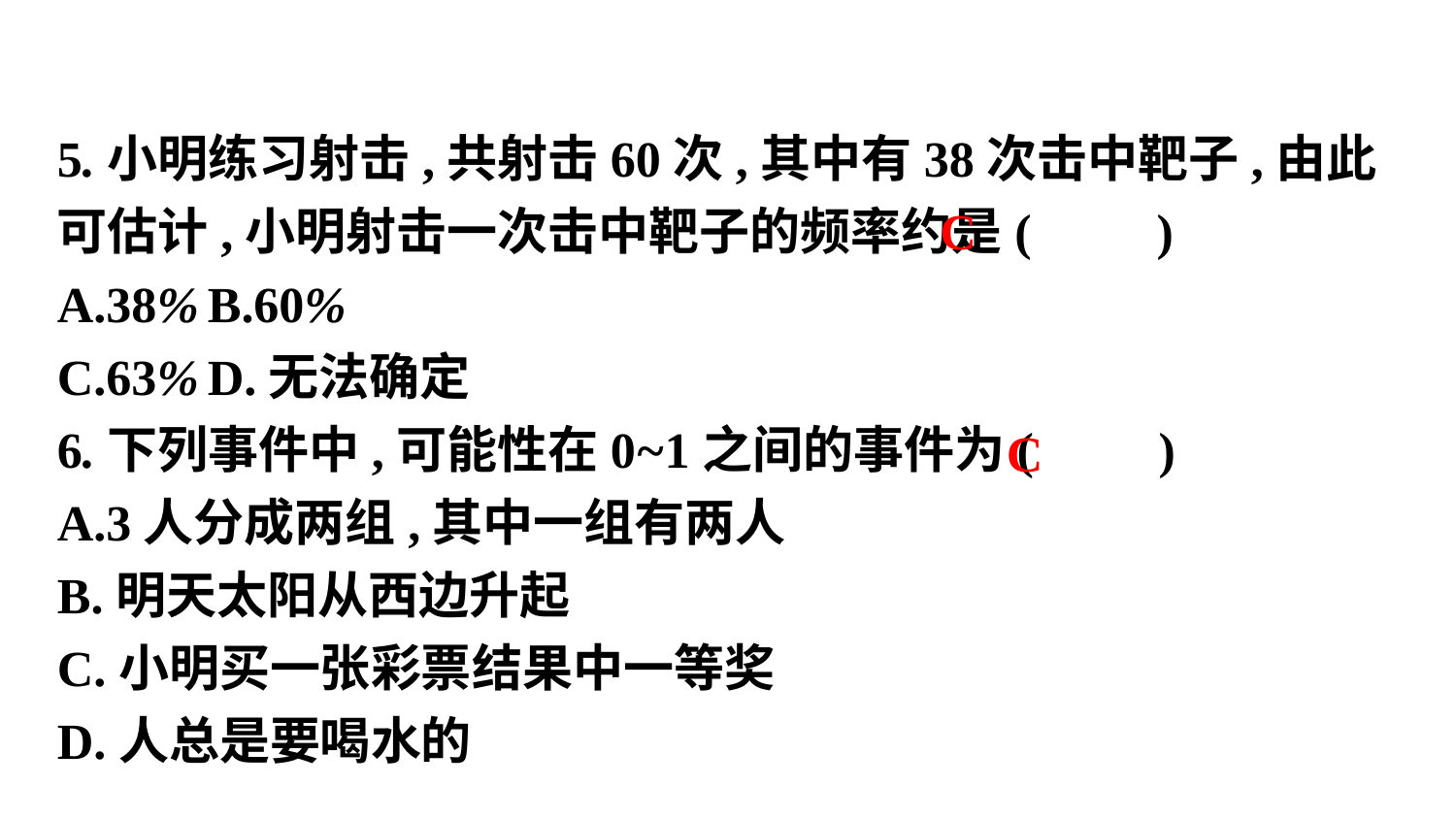

5.小明练习射击,共射击60次,其中有38次击中靶子,由此可估计,小明射击一次击中靶子的频率约是(　　)
A.38%	B.60%
C.63%	D.无法确定
6.下列事件中,可能性在0~1之间的事件为(　　)
A.3人分成两组,其中一组有两人
B.明天太阳从西边升起
C.小明买一张彩票结果中一等奖
D.人总是要喝水的
C
C